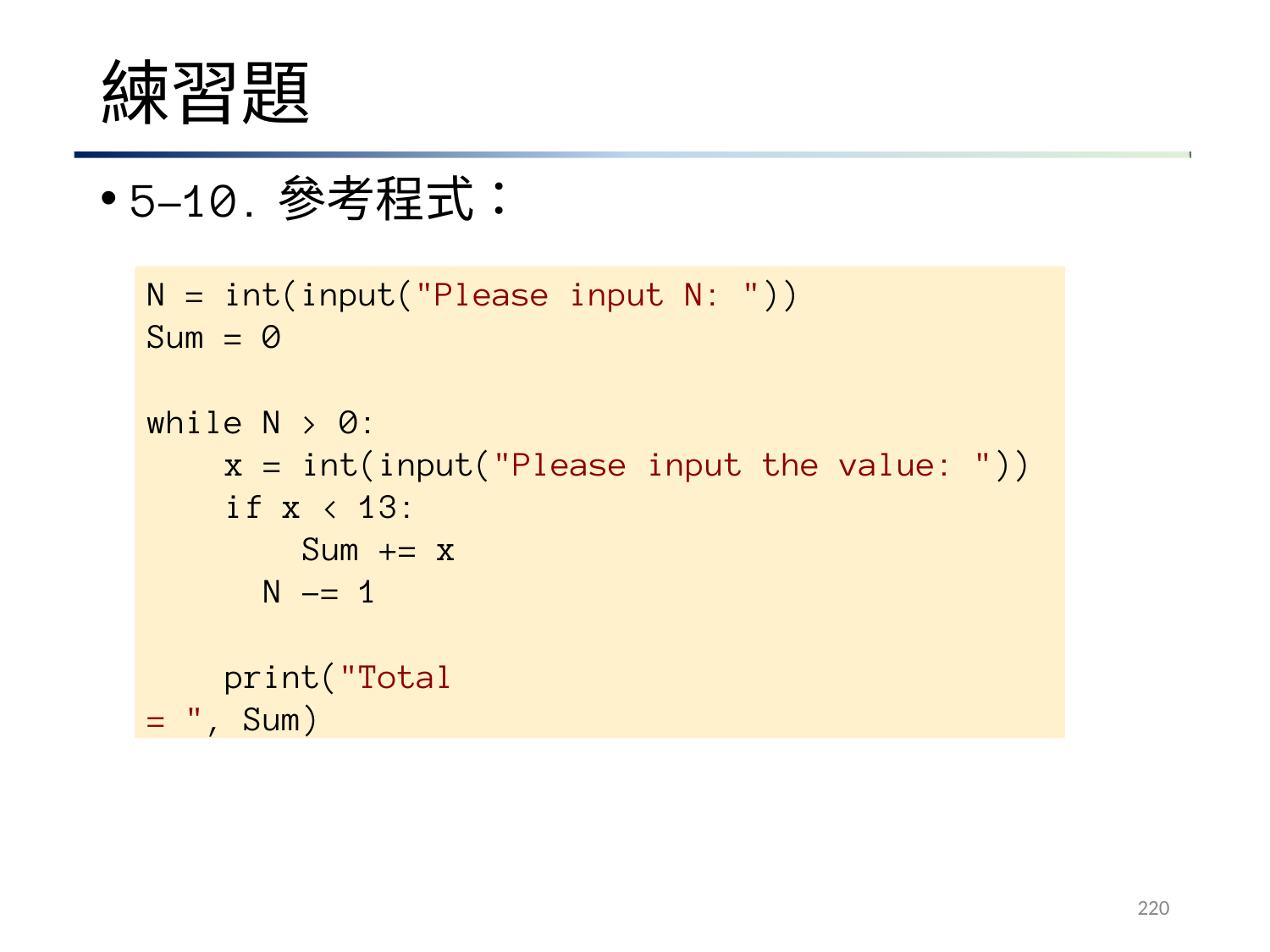

# 練習題
5-10.參考程式：
N = int(input("Please input N: "))
Sum = 0

while N > 0:
x = int(input("Please input the value: "))
if x < 13:
Sum += x   N -= 1

print("Total = ", Sum)
220